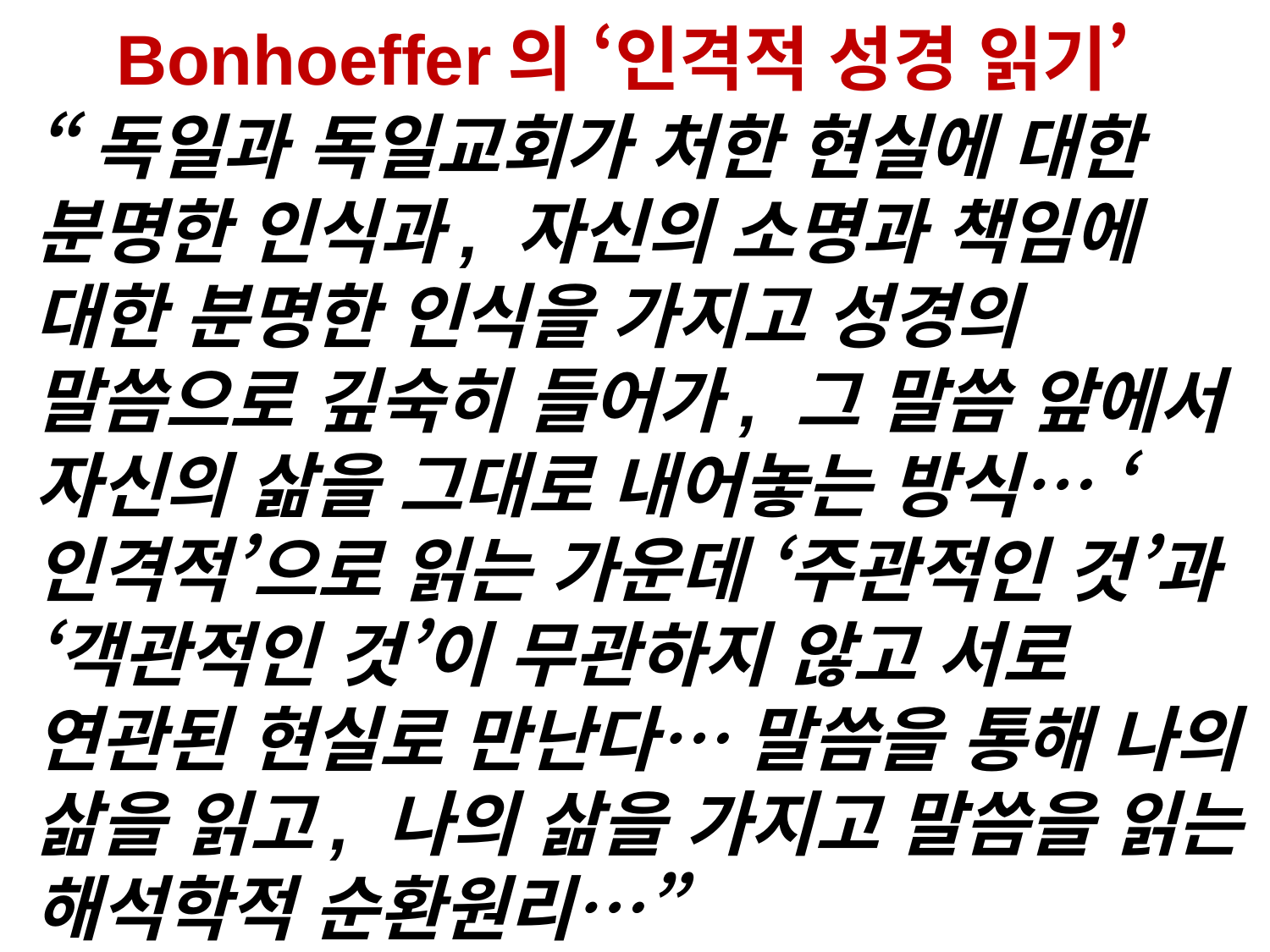

Bonhoeffer의 ‘인격적 성경 읽기’
	“독일과 독일교회가 처한 현실에 대한 분명한 인식과, 자신의 소명과 책임에 대한 분명한 인식을 가지고 성경의 말씀으로 깊숙히 들어가, 그 말씀 앞에서 자신의 삶을 그대로 내어놓는 방식… ‘인격적’으로 읽는 가운데 ‘주관적인 것’과 ‘객관적인 것’이 무관하지 않고 서로 연관된 현실로 만난다… 말씀을 통해 나의 삶을 읽고, 나의 삶을 가지고 말씀을 읽는 해석학적 순환원리…”